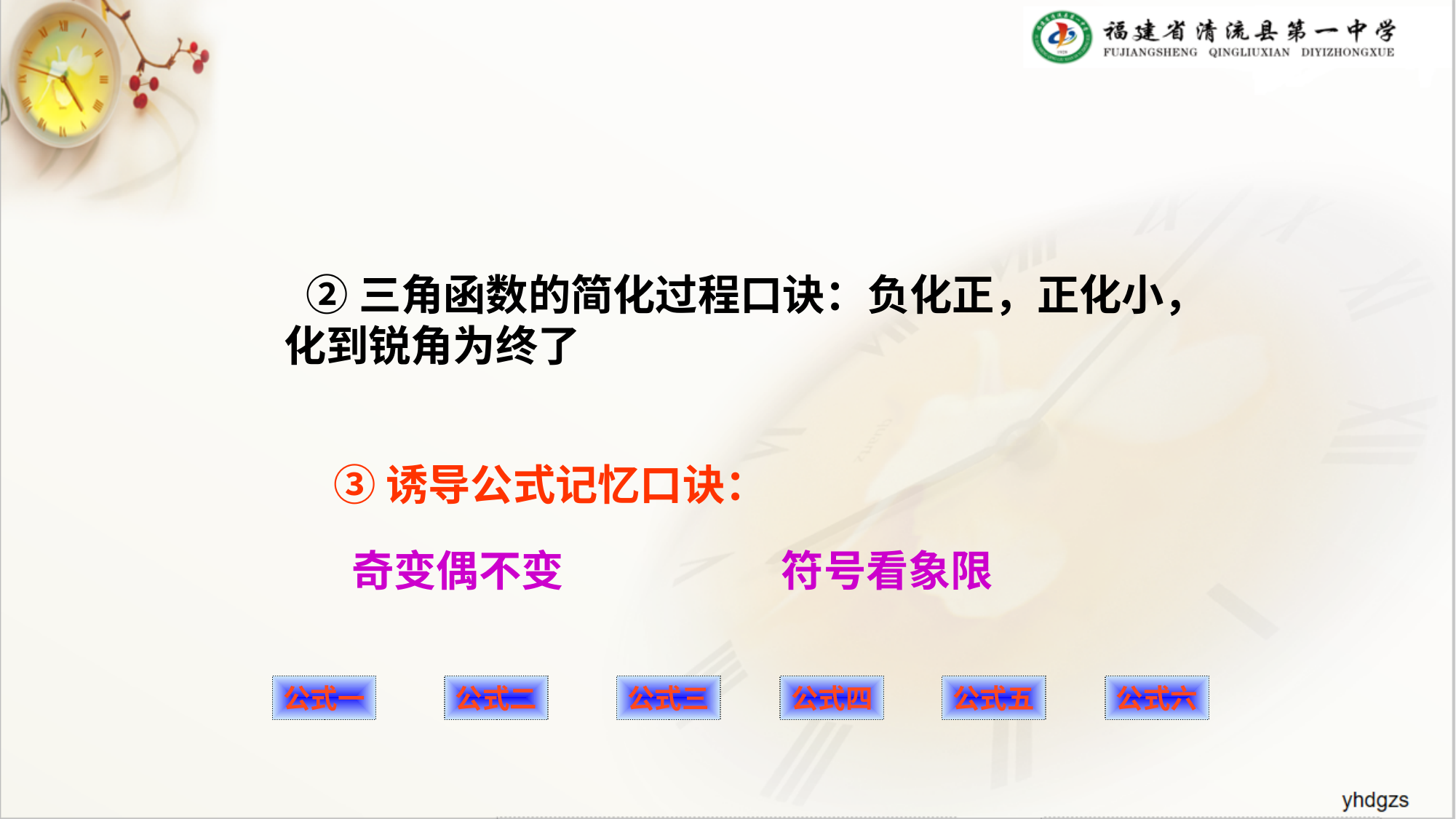

②三角函数的简化过程口诀：负化正，正化小，化到锐角为终了

③诱导公式记忆口诀：
奇变偶不变
符号看象限
公式一
公式二
公式三
公式四
公式五
公式六